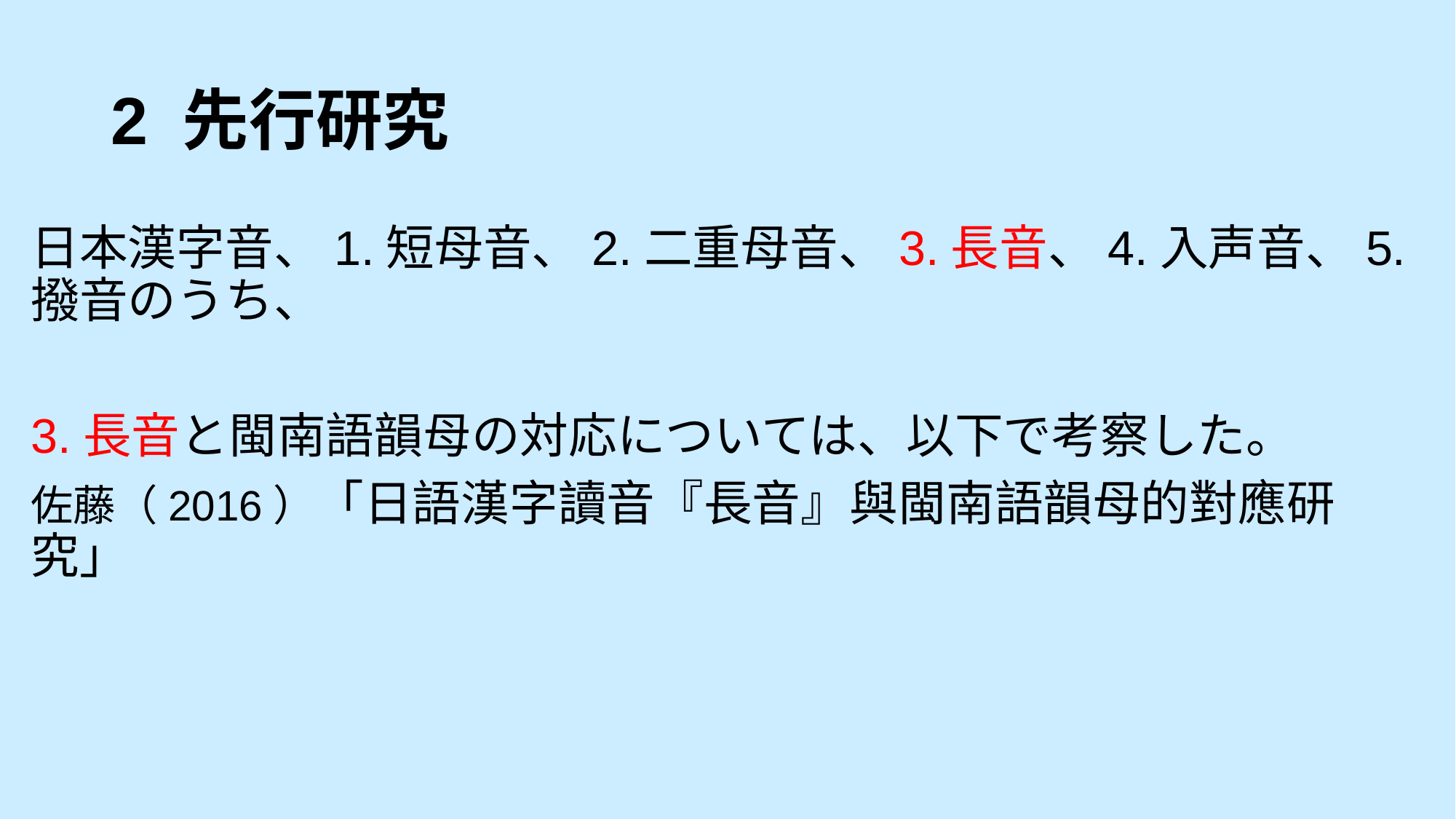

# 2 先行研究
日本漢字音、1.短母音、2.二重母音、3.長音、4.入声音、5.撥音のうち、

3.長音と閩南語韻母の対応については、以下で考察した。
佐藤（2016）「日語漢字讀音『長音』與閩南語韻母的對應研究」